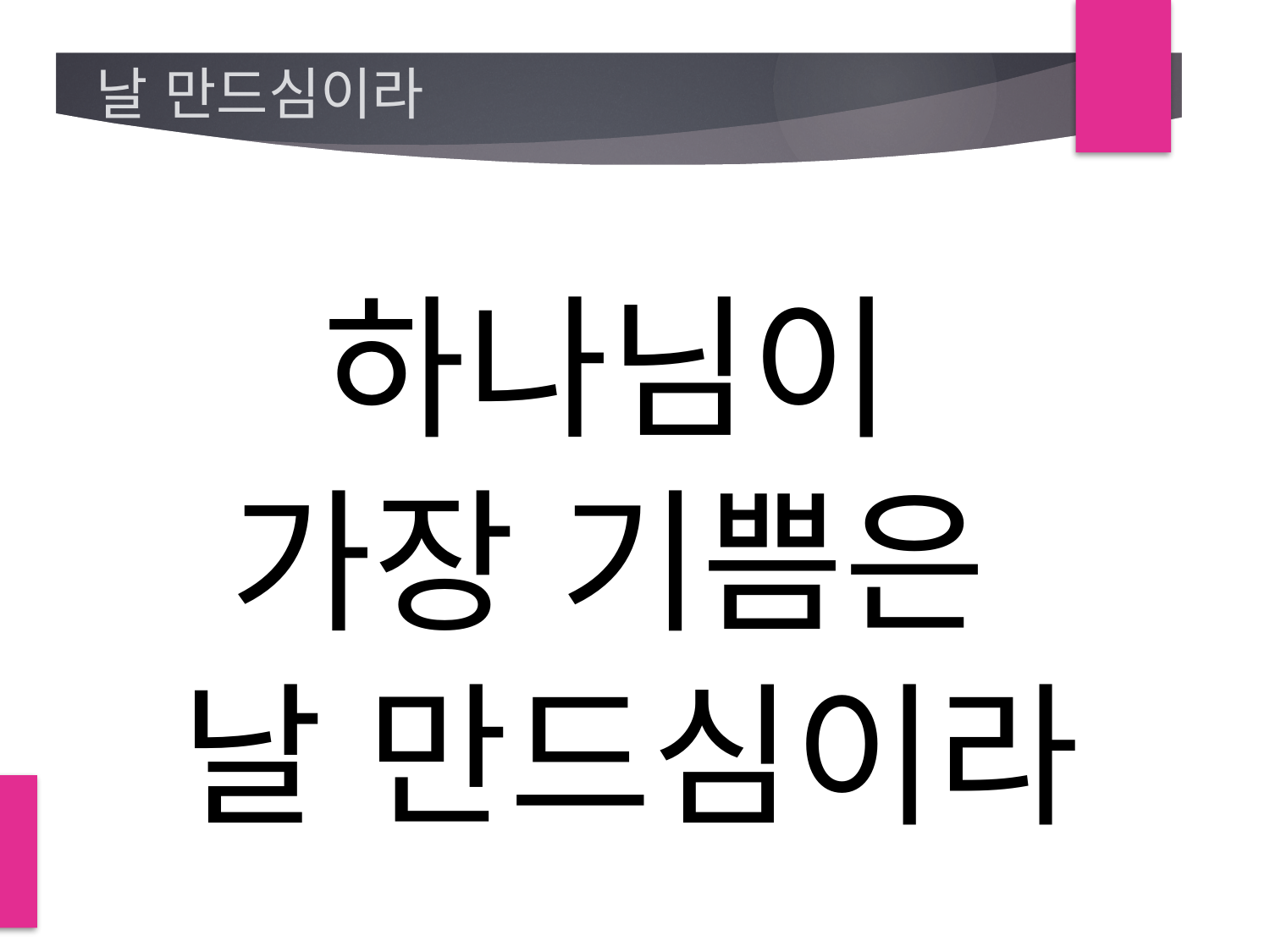

# 날 만드심이라
하나님이
가장 기쁨은
날 만드심이라